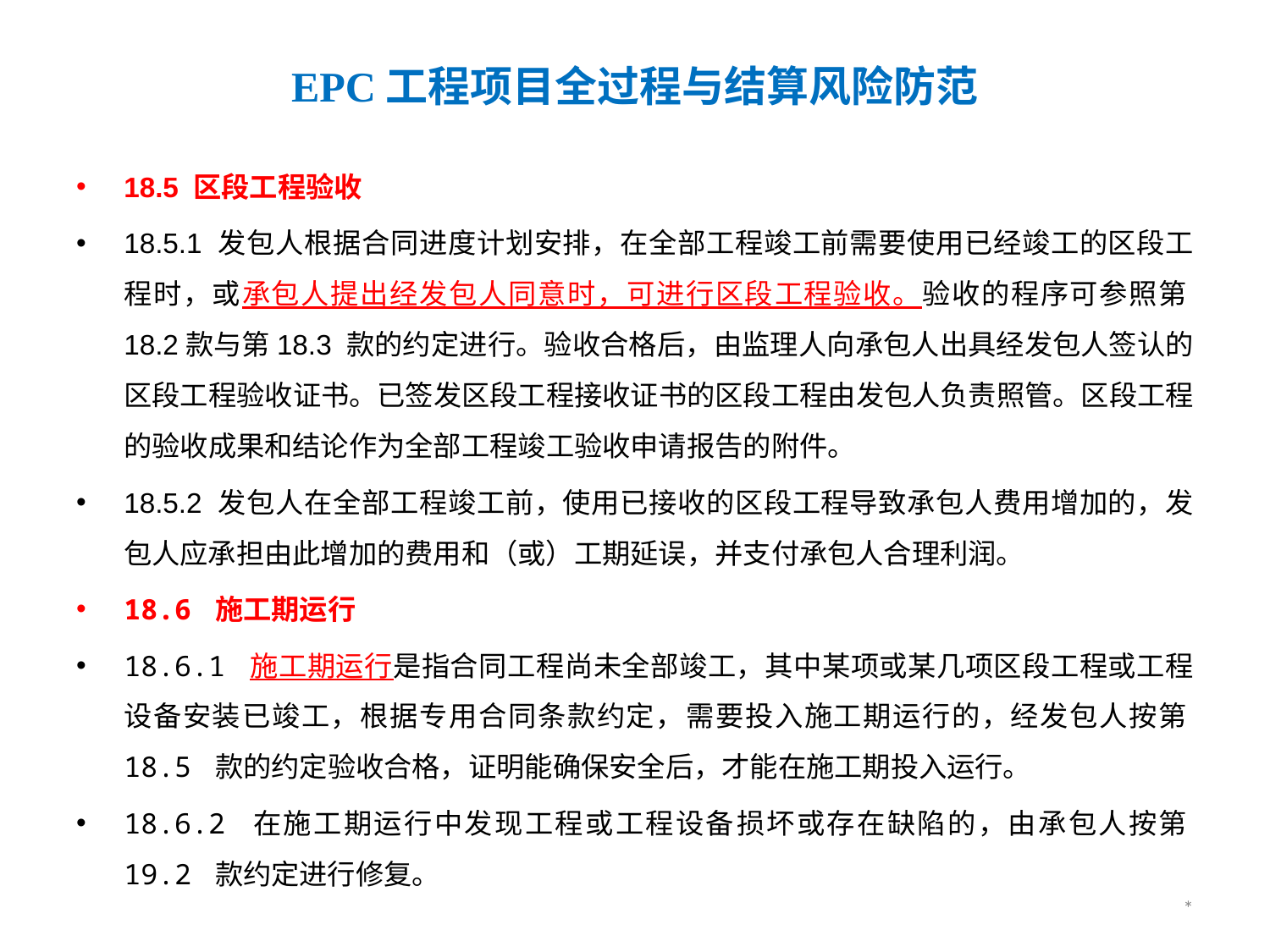

# EPC工程项目全过程与结算风险防范
18.5 区段工程验收
18.5.1 发包人根据合同进度计划安排，在全部工程竣工前需要使用已经竣工的区段工程时，或承包人提出经发包人同意时，可进行区段工程验收。验收的程序可参照第18.2款与第18.3 款的约定进行。验收合格后，由监理人向承包人出具经发包人签认的区段工程验收证书。已签发区段工程接收证书的区段工程由发包人负责照管。区段工程的验收成果和结论作为全部工程竣工验收申请报告的附件。
18.5.2 发包人在全部工程竣工前，使用已接收的区段工程导致承包人费用增加的，发包人应承担由此增加的费用和（或）工期延误，并支付承包人合理利润。
18.6 施工期运行
18.6.1 施工期运行是指合同工程尚未全部竣工，其中某项或某几项区段工程或工程设备安装已竣工，根据专用合同条款约定，需要投入施工期运行的，经发包人按第18.5 款的约定验收合格，证明能确保安全后，才能在施工期投入运行。
18.6.2 在施工期运行中发现工程或工程设备损坏或存在缺陷的，由承包人按第19.2 款约定进行修复。

*